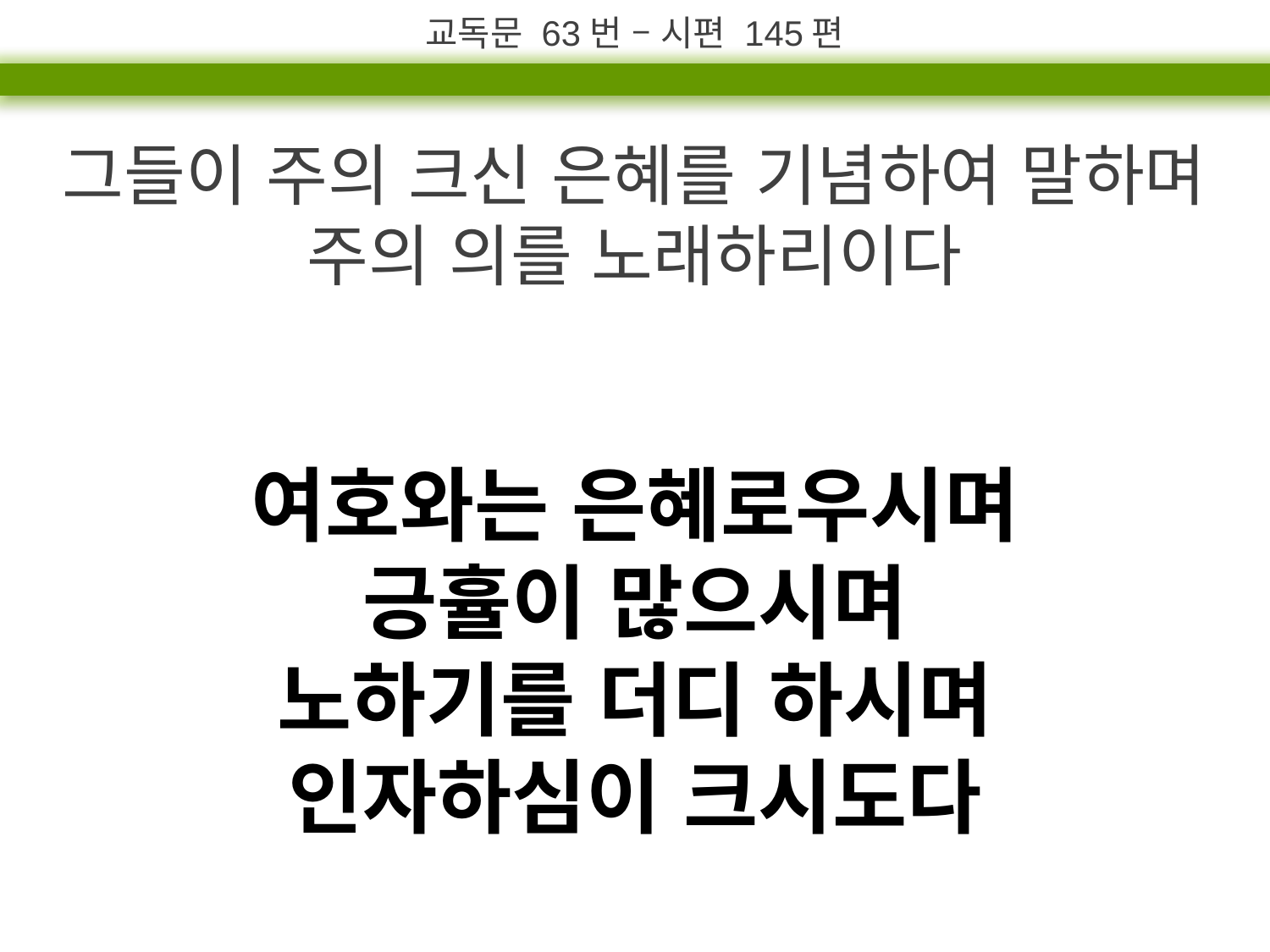

교독문 63번 – 시편 145편

그들이 주의 크신 은혜를 기념하여 말하며 주의 의를 노래하리이다
여호와는 은혜로우시며
긍휼이 많으시며
노하기를 더디 하시며
인자하심이 크시도다